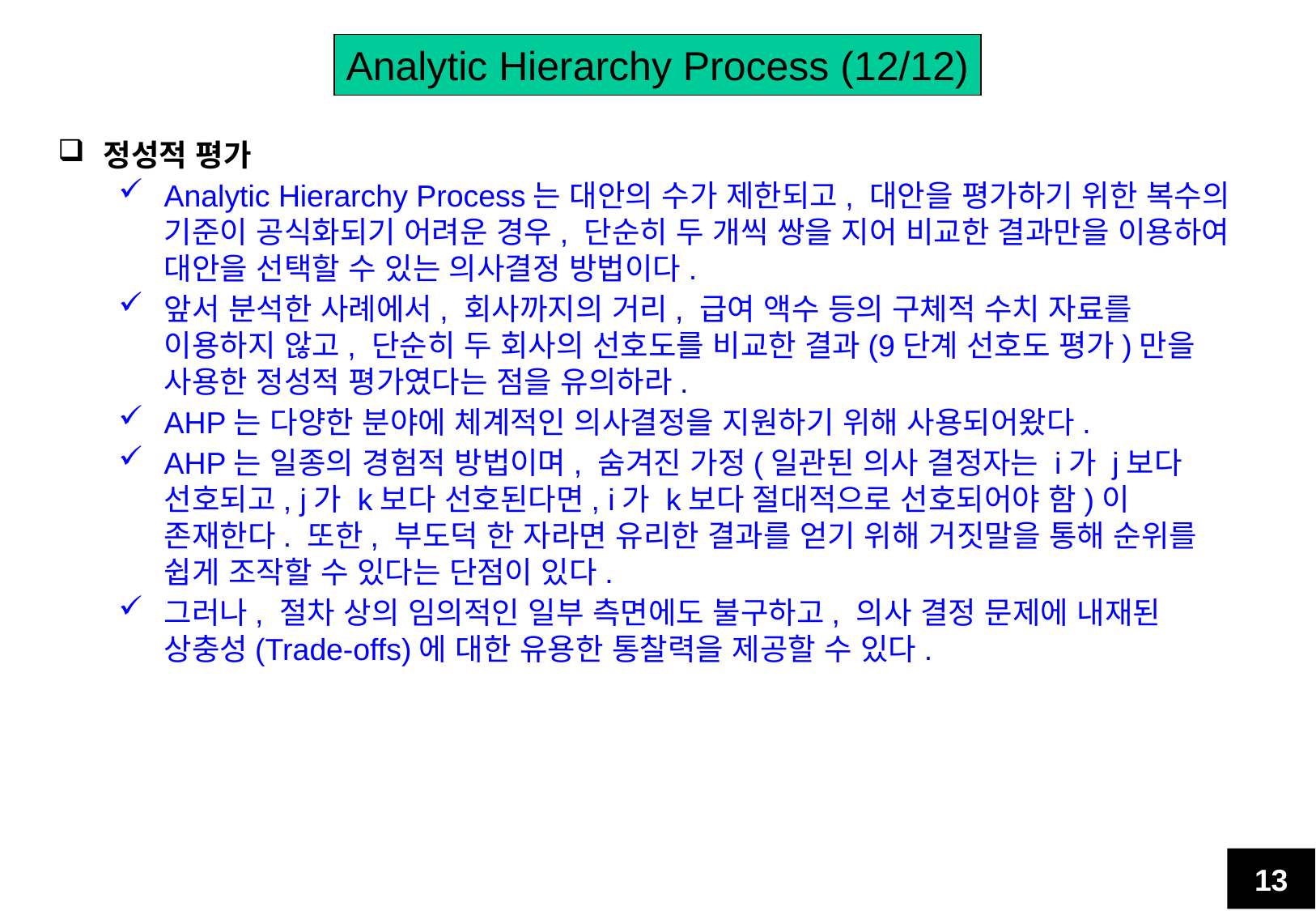

Analytic Hierarchy Process (12/12)
정성적 평가
Analytic Hierarchy Process는 대안의 수가 제한되고, 대안을 평가하기 위한 복수의 기준이 공식화되기 어려운 경우, 단순히 두 개씩 쌍을 지어 비교한 결과만을 이용하여 대안을 선택할 수 있는 의사결정 방법이다.
앞서 분석한 사례에서, 회사까지의 거리, 급여 액수 등의 구체적 수치 자료를 이용하지 않고, 단순히 두 회사의 선호도를 비교한 결과(9단계 선호도 평가)만을 사용한 정성적 평가였다는 점을 유의하라.
AHP는 다양한 분야에 체계적인 의사결정을 지원하기 위해 사용되어왔다.
AHP는 일종의 경험적 방법이며, 숨겨진 가정(일관된 의사 결정자는 i가 j보다 선호되고, j가 k보다 선호된다면, i가 k보다 절대적으로 선호되어야 함)이 존재한다. 또한, 부도덕 한 자라면 유리한 결과를 얻기 위해 거짓말을 통해 순위를 쉽게 조작할 수 있다는 단점이 있다.
그러나, 절차 상의 임의적인 일부 측면에도 불구하고, 의사 결정 문제에 내재된 상충성(Trade-offs)에 대한 유용한 통찰력을 제공할 수 있다.
13